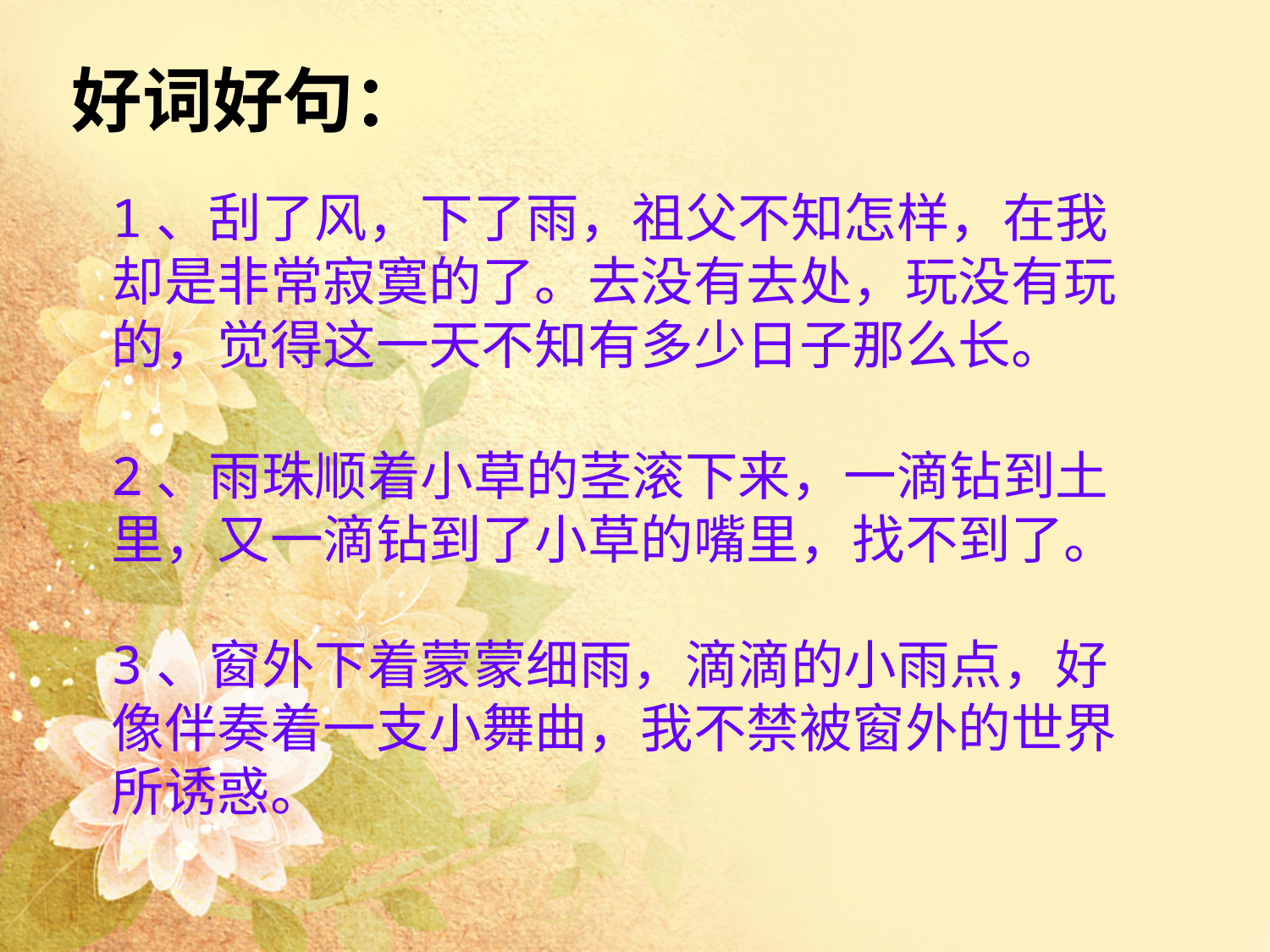

好词好句：
1、刮了风，下了雨，祖父不知怎样，在我却是非常寂寞的了。去没有去处，玩没有玩的，觉得这一天不知有多少日子那么长。
2、雨珠顺着小草的茎滚下来，一滴钻到土里，又一滴钻到了小草的嘴里，找不到了。
3、窗外下着蒙蒙细雨，滴滴的小雨点，好像伴奏着一支小舞曲，我不禁被窗外的世界所诱惑。